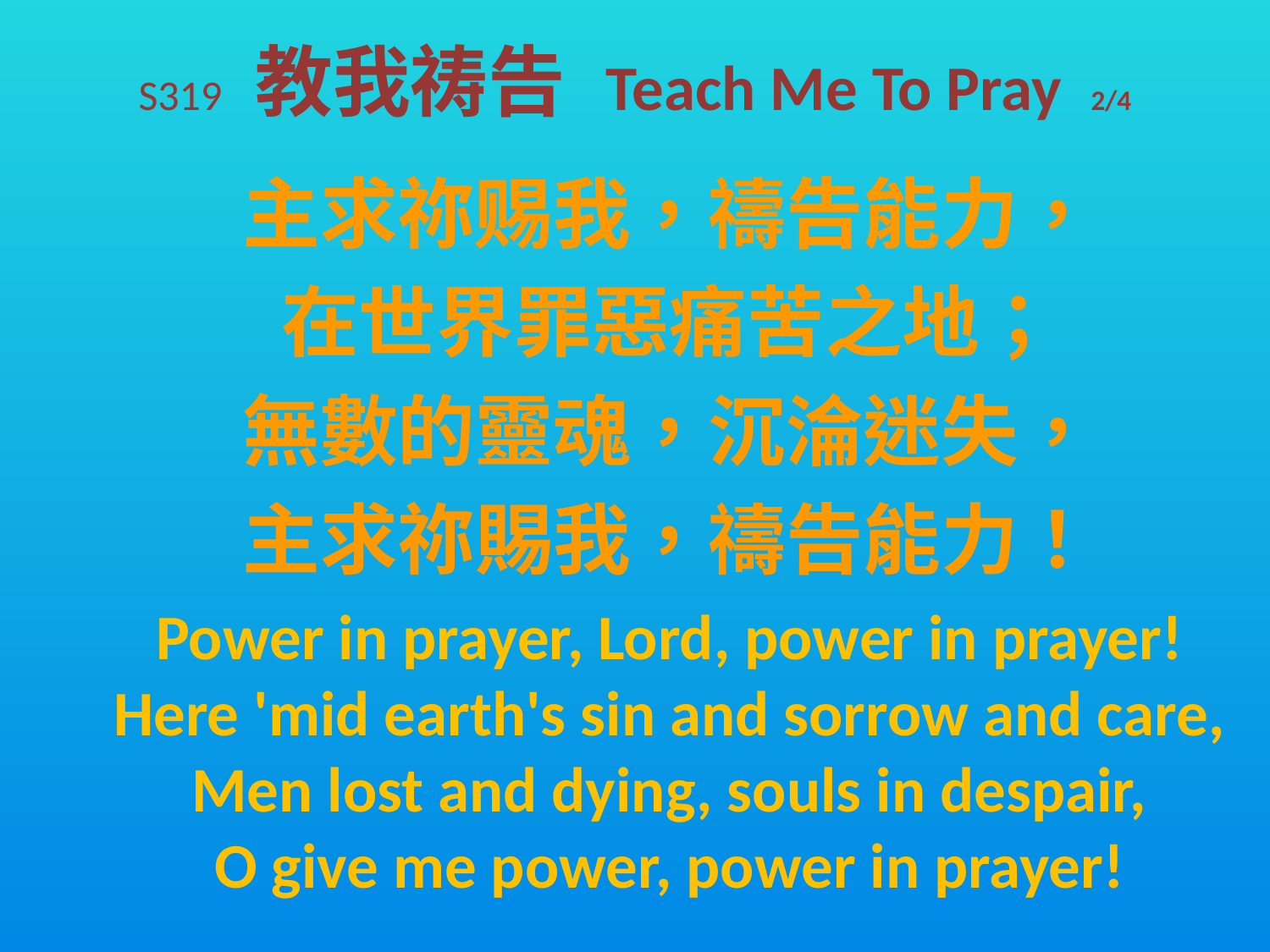

# S319 教我祷告 Teach Me To Pray  2/4
主求祢赐我，禱告能力，
在世界罪惡痛苦之地；
無數的靈魂，沉淪迷失，
主求祢賜我，禱告能力！
Power in prayer, Lord, power in prayer!
Here 'mid earth's sin and sorrow and care,
Men lost and dying, souls in despair,
O give me power, power in prayer!